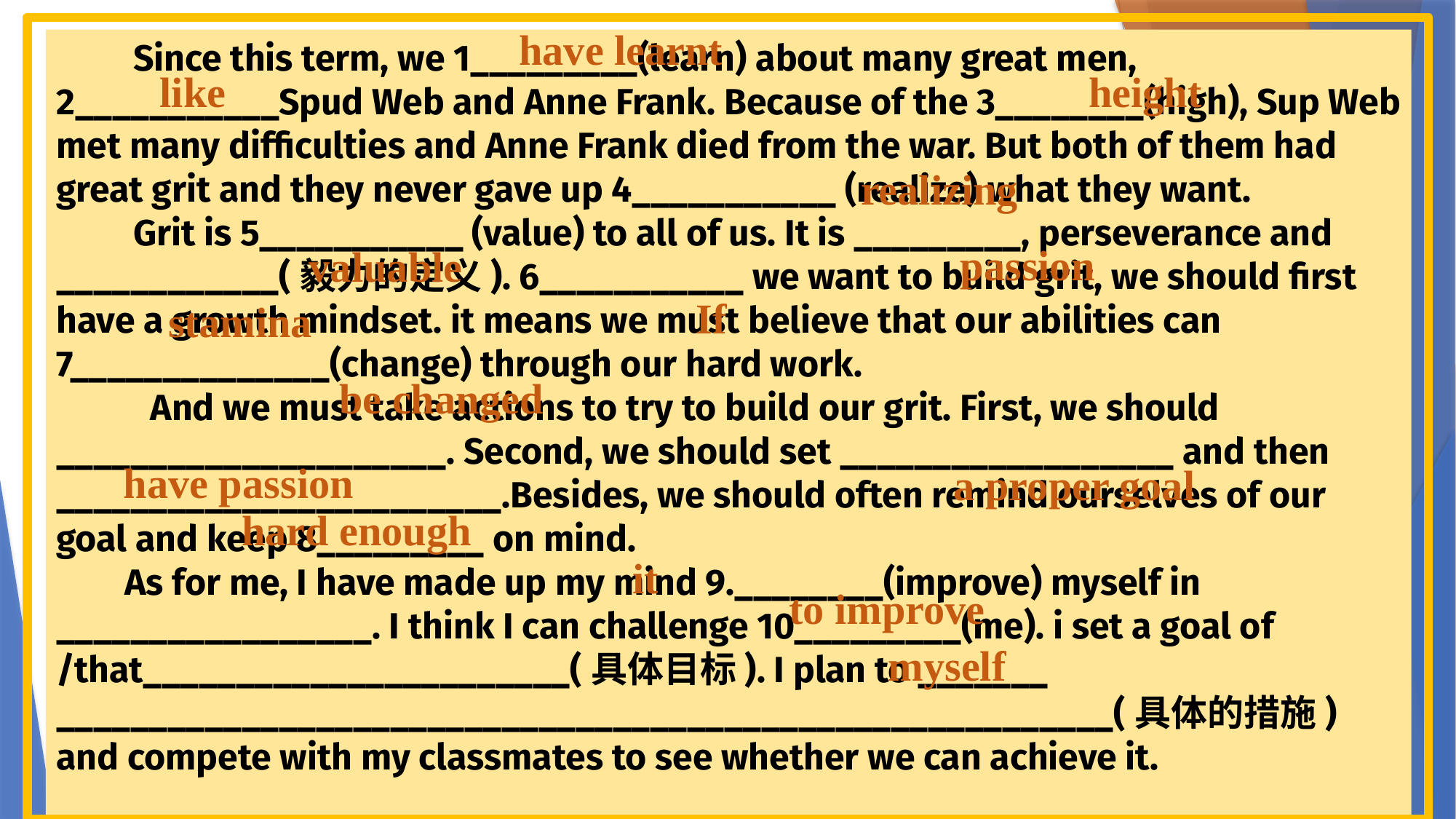

have learnt
         Since this term, we 1_________(learn) about many great men, 2___________Spud Web and Anne Frank. Because of the 3________(high), Sup Web met many difficulties and Anne Frank died from the war. But both of them had great grit and they never gave up 4___________ (realize) what they want.
         Grit is 5___________ (value) to all of us. It is _________, perseverance and ____________(毅力的定义). 6___________ we want to build grit, we should first have a growth mindset. it means we must believe that our abilities can 7______________(change) through our hard work.
           And we must take actions to try to build our grit. First, we should _____________________. Second, we should set __________________ and then ________________________.Besides, we should often remind ourselves of our goal and keep 8_________ on mind.
        As for me, I have made up my mind 9.________(improve) myself in _________________. I think I can challenge 10_________(me). i set a goal of /that_______________________(具体目标). I plan to _______
_________________________________________________________(具体的措施) and compete with my classmates to see whether we can achieve it.

like
height
realizing
passion
valuable
If
stamina
be changed
have passion
a proper goal
hard enough
it
to improve
myself